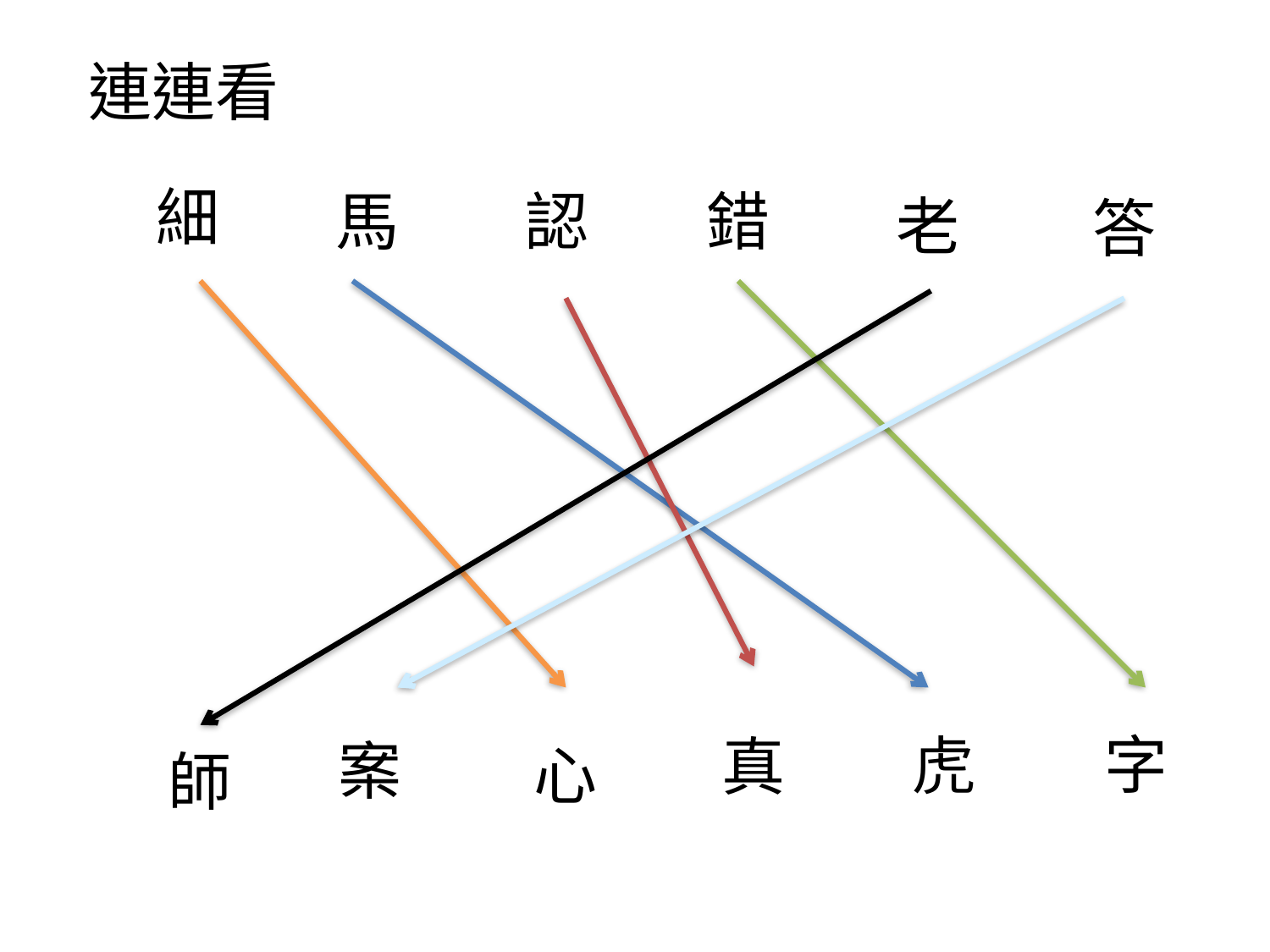

連連看
細
馬
認
錯
老
答
字
虎
真
案
心
師